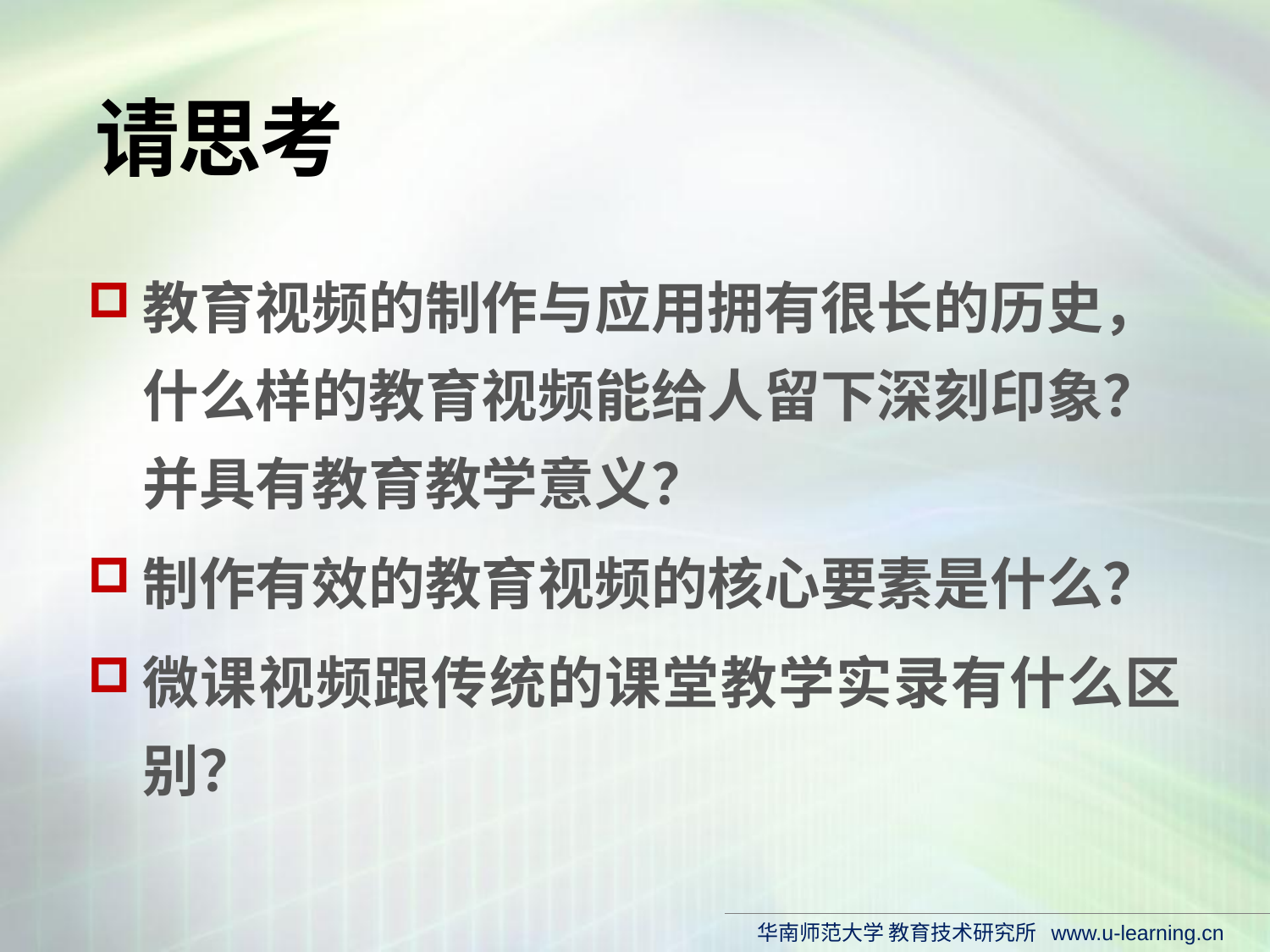

# 请思考
教育视频的制作与应用拥有很长的历史，什么样的教育视频能给人留下深刻印象？并具有教育教学意义？
制作有效的教育视频的核心要素是什么？
微课视频跟传统的课堂教学实录有什么区别？